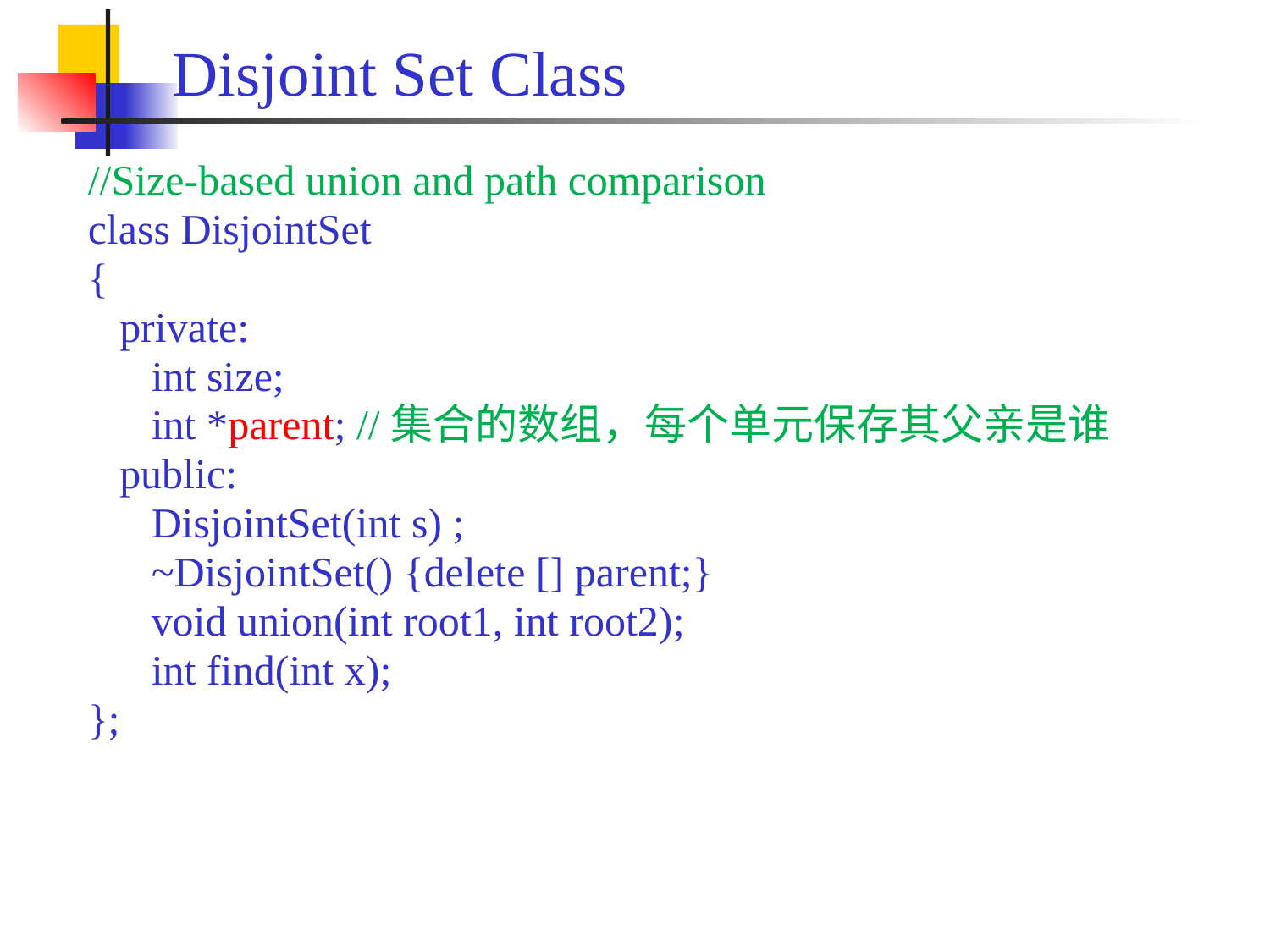

# Disjoint Set Class
//Size-based union and path comparison
class DisjointSet
{
   private:
      int size;
      int *parent; //集合的数组，每个单元保存其父亲是谁
   public:
      DisjointSet(int s) ;
      ~DisjointSet() {delete [] parent;}
      void union(int root1, int root2);
      int find(int x);
};